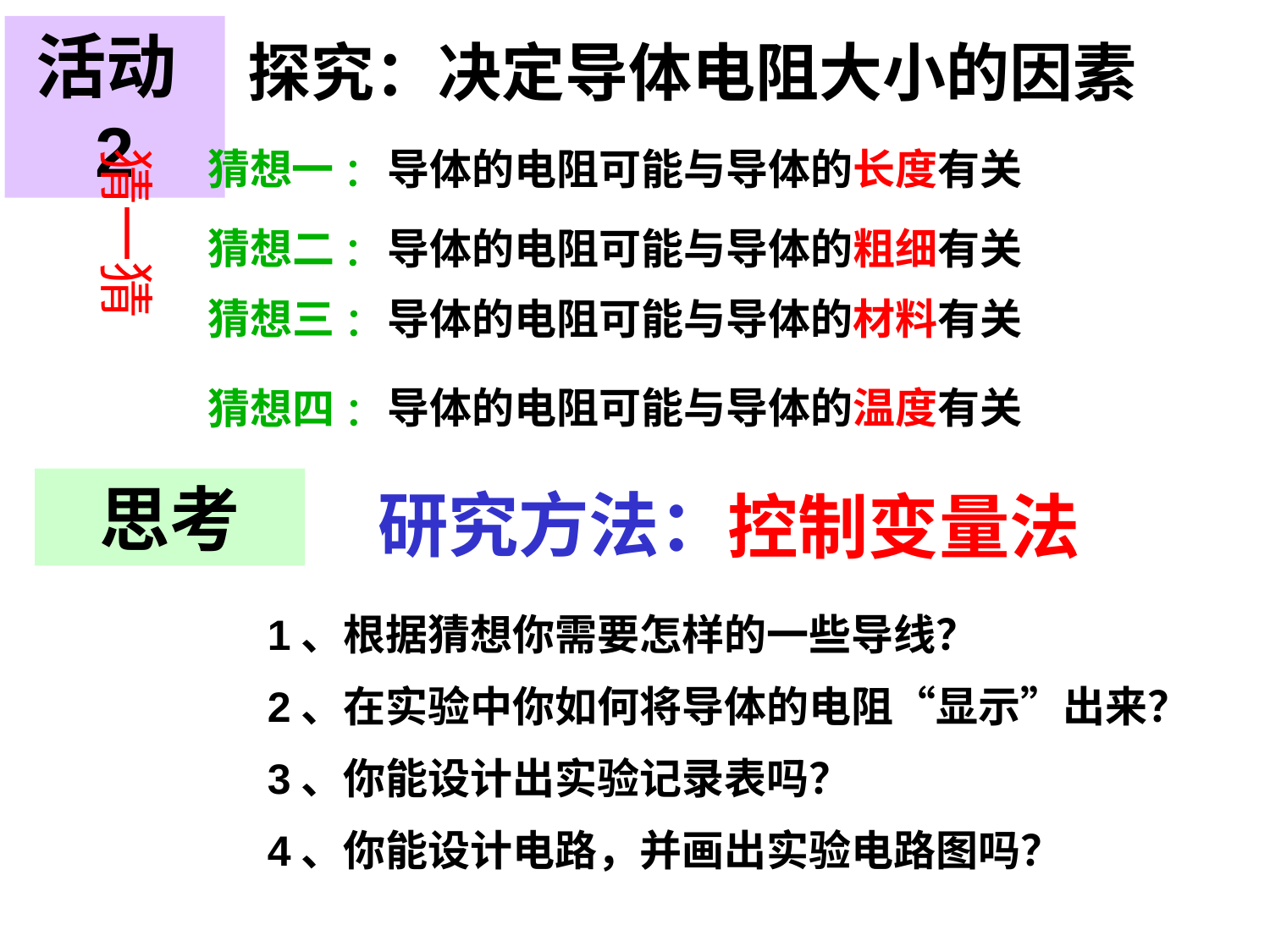

活动2
探究：决定导体电阻大小的因素
猜一猜
猜想一:
导体的电阻可能与导体的长度有关

猜想二:
导体的电阻可能与导体的粗细有关

猜想三:
导体的电阻可能与导体的材料有关

导体的电阻可能与导体的温度有关

猜想四:

思考
研究方法：

控制变量法

1、根据猜想你需要怎样的一些导线？
2、在实验中你如何将导体的电阻“显示”出来？
3、你能设计出实验记录表吗？
4、你能设计电路，并画出实验电路图吗？